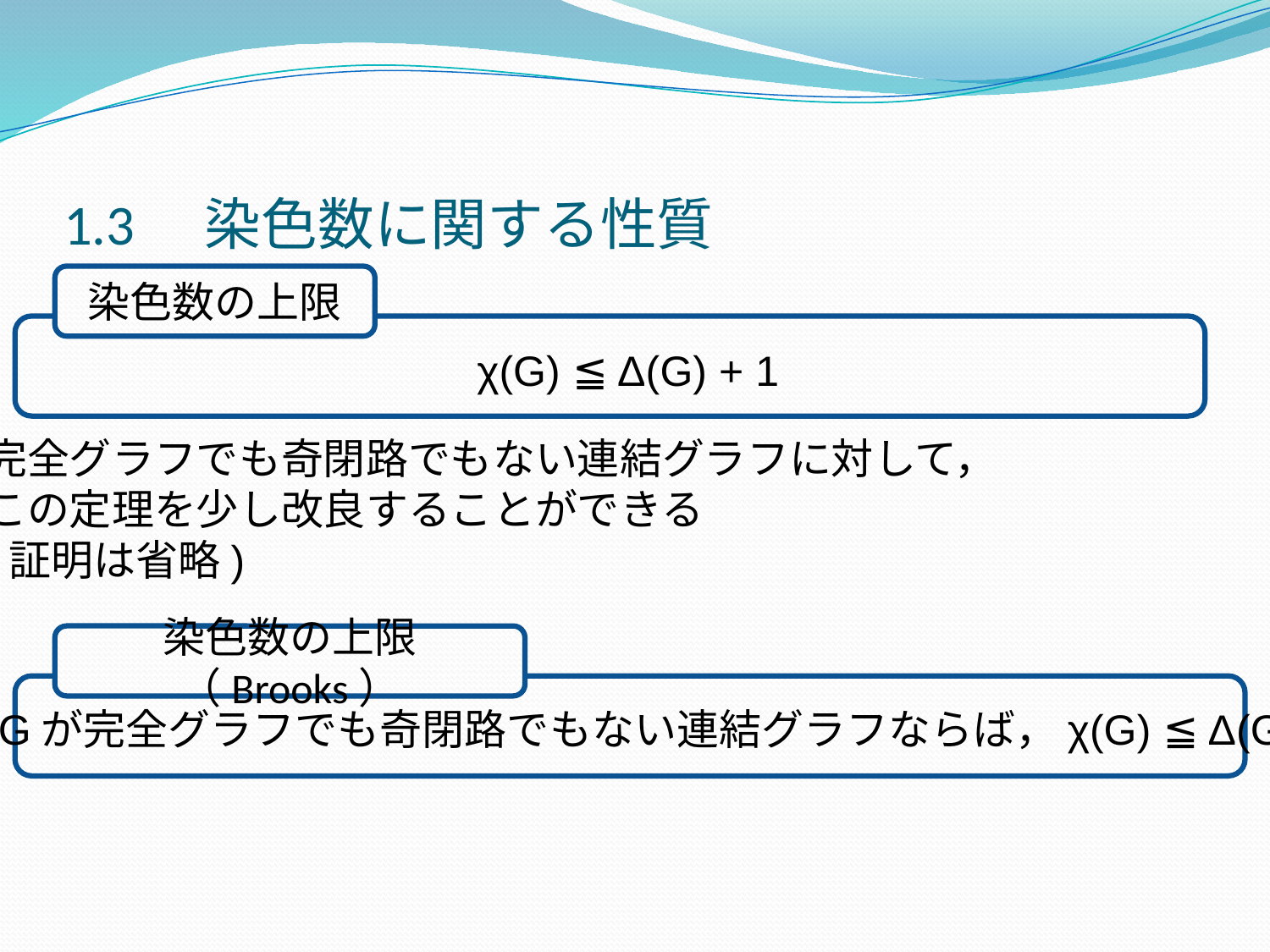

# 1.3　染色数に関する性質

染色数の上限

                                    χ(G) ≦ Δ(G) + 1

完全グラフでも奇閉路でもない連結グラフに対して，
この定理を少し改良することができる
(証明は省略)

染色数の上限（Brooks）

Gが完全グラフでも奇閉路でもない連結グラフならば，χ(G) ≦ Δ(G)